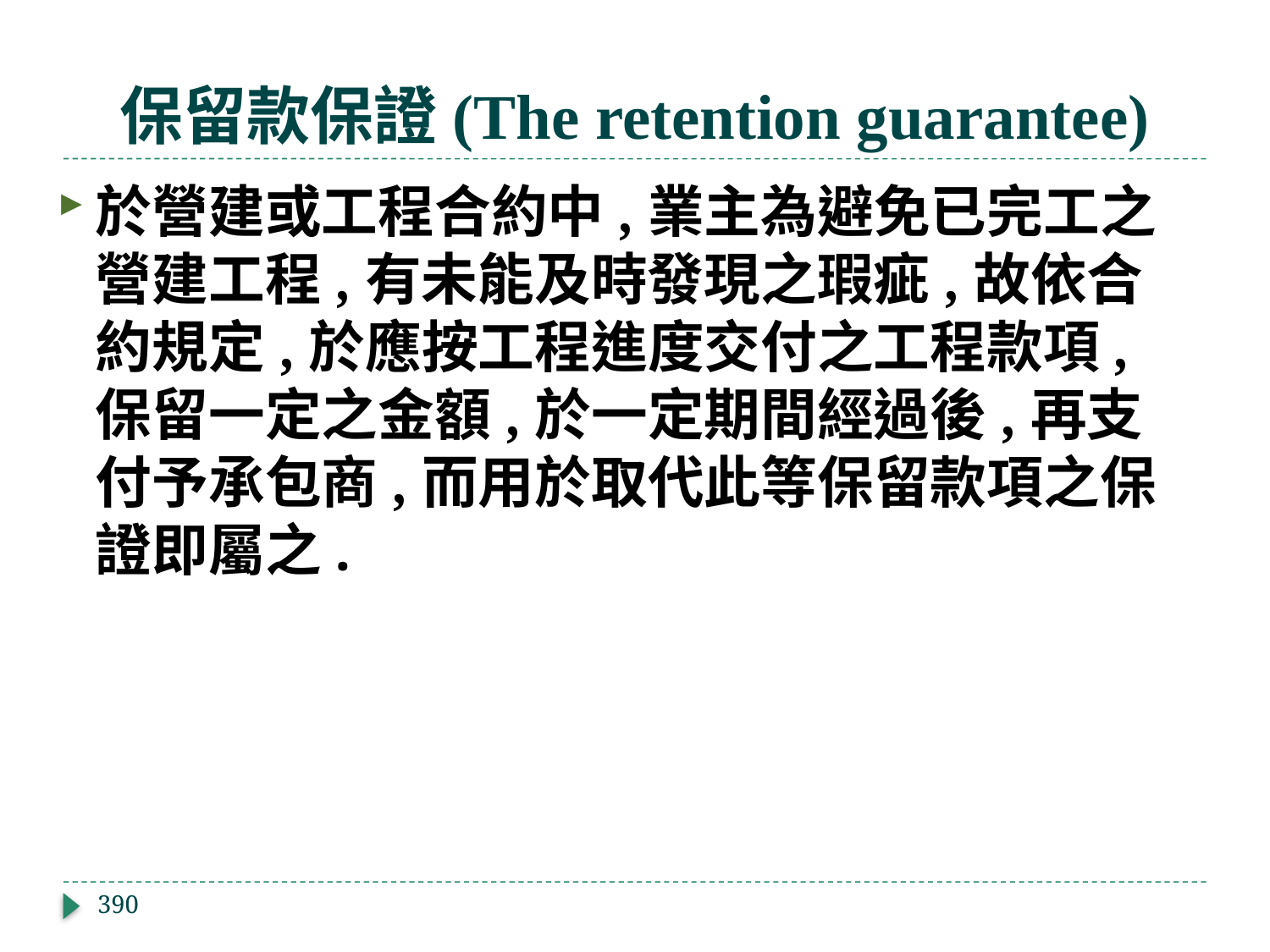

# 保留款保證(The retention guarantee)
於營建或工程合約中,業主為避免已完工之營建工程,有未能及時發現之瑕疵,故依合約規定,於應按工程進度交付之工程款項,保留一定之金額,於一定期間經過後,再支付予承包商,而用於取代此等保留款項之保證即屬之.
390